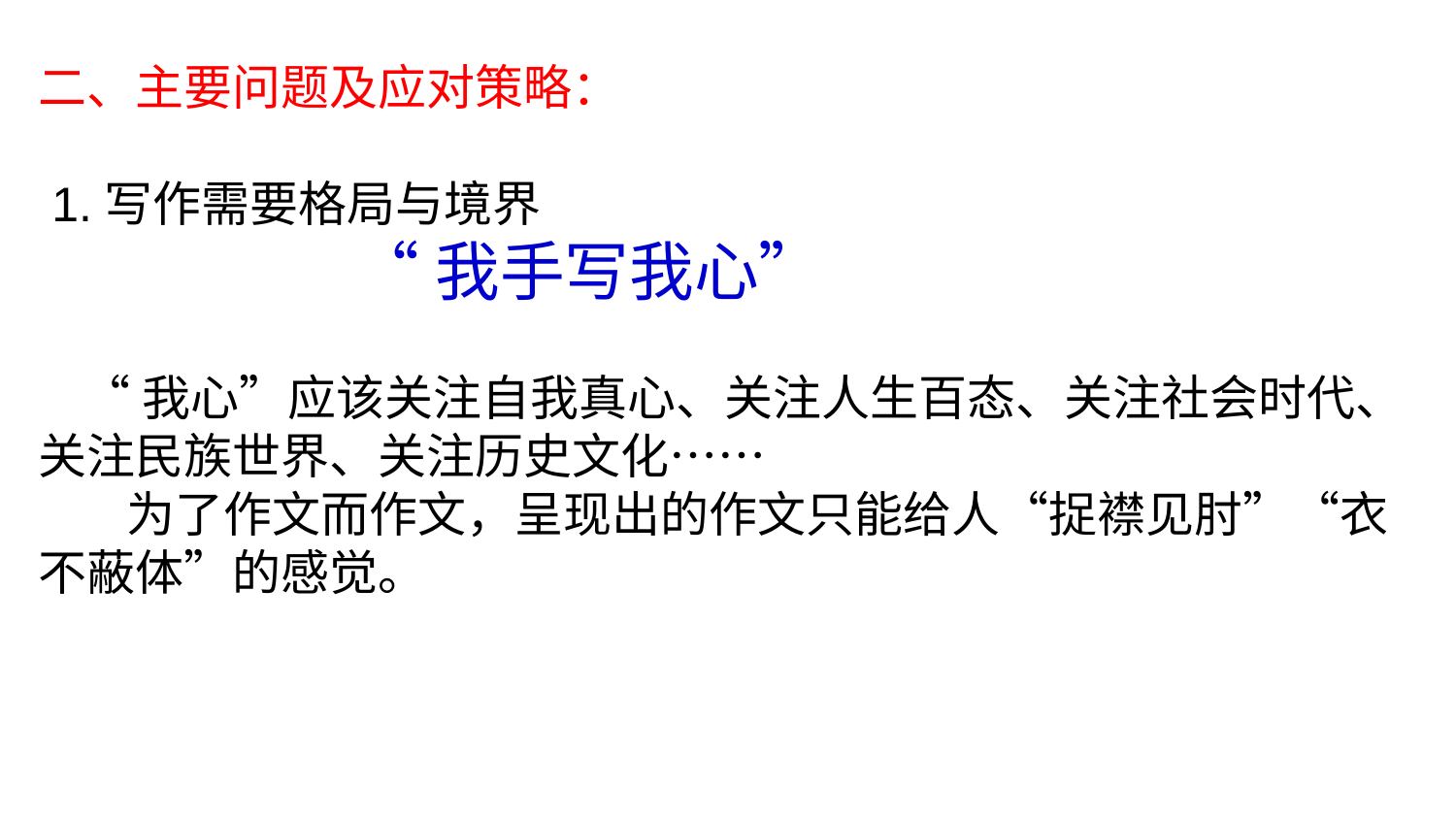

二、主要问题及应对策略：

 1.写作需要格局与境界
                             “我手写我心”

    “我心”应该关注自我真心、关注人生百态、关注社会时代、关注民族世界、关注历史文化……
       为了作文而作文，呈现出的作文只能给人“捉襟见肘”“衣不蔽体”的感觉。